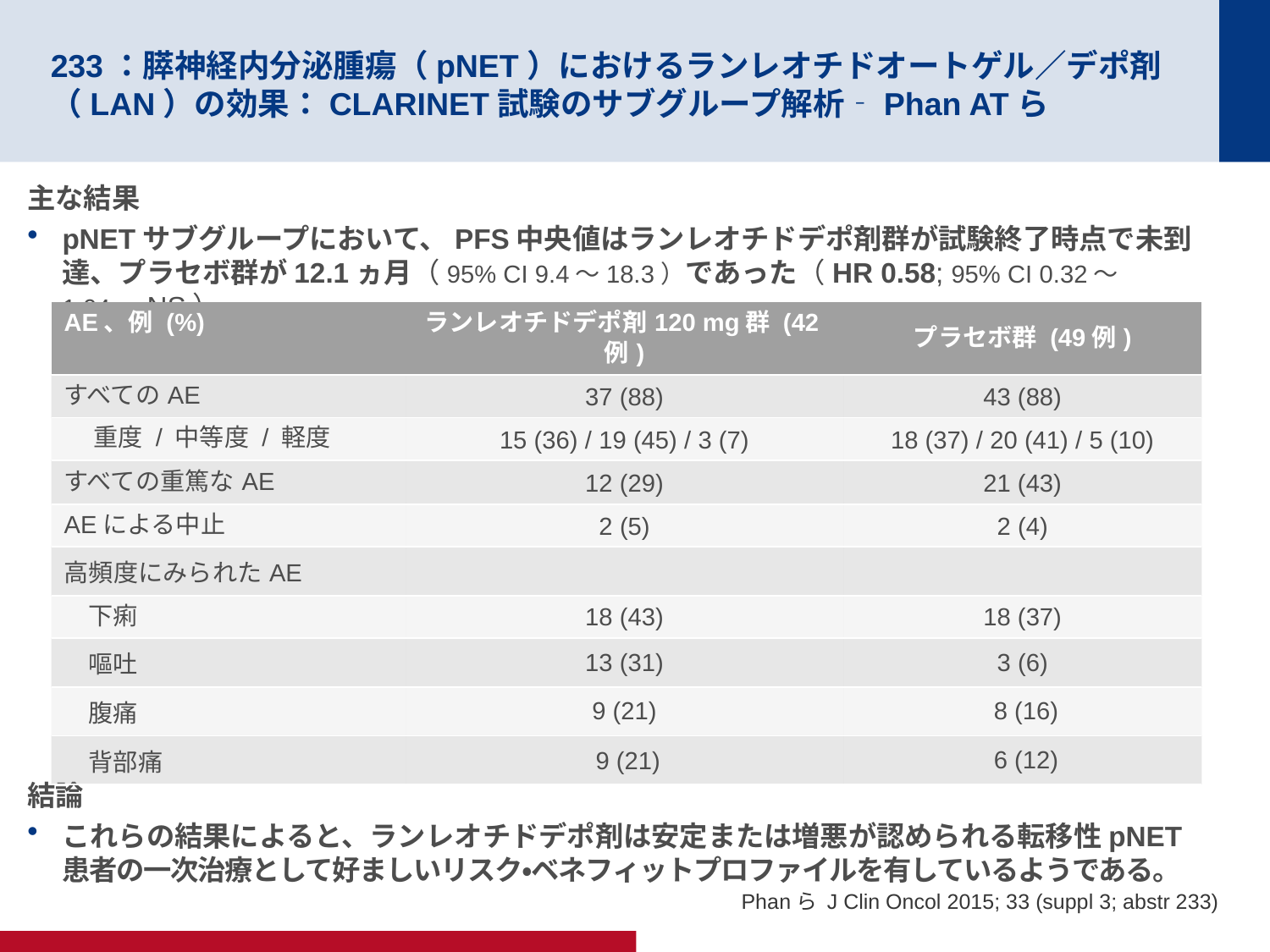

# 233：膵神経内分泌腫瘍（pNET）におけるランレオチドオートゲル／デポ剤（LAN）の効果：CLARINET試験のサブグループ解析‐Phan ATら
主な結果
pNETサブグループにおいて、PFS中央値はランレオチドデポ剤群が試験終了時点で未到達、プラセボ群が12.1ヵ月（95% CI 9.4～18.3）であった（HR 0.58; 95% CI 0.32～1.04、NS）。
結論
これらの結果によると、ランレオチドデポ剤は安定または増悪が認められる転移性pNET　患者の一次治療として好ましいリスク・ベネフィットプロファイルを有しているようである。

| AE、例 (%) | ランレオチドデポ剤120 mg群 (42例) | プラセボ群 (49例) |
| --- | --- | --- |
| すべてのAE | 37 (88) | 43 (88) |
| 重度 / 中等度 / 軽度 | 15 (36) / 19 (45) / 3 (7) | 18 (37) / 20 (41) / 5 (10) |
| すべての重篤なAE | 12 (29) | 21 (43) |
| AEによる中止 | 2 (5) | 2 (4) |
| 高頻度にみられたAE |  |  |
| 下痢 | 18 (43) | 18 (37) |
| 嘔吐 | 13 (31) | 3 (6) |
| 腹痛 | 9 (21) | 8 (16) |
| 背部痛 | 9 (21) | 6 (12) |
Phanら J Clin Oncol 2015; 33 (suppl 3; abstr 233)